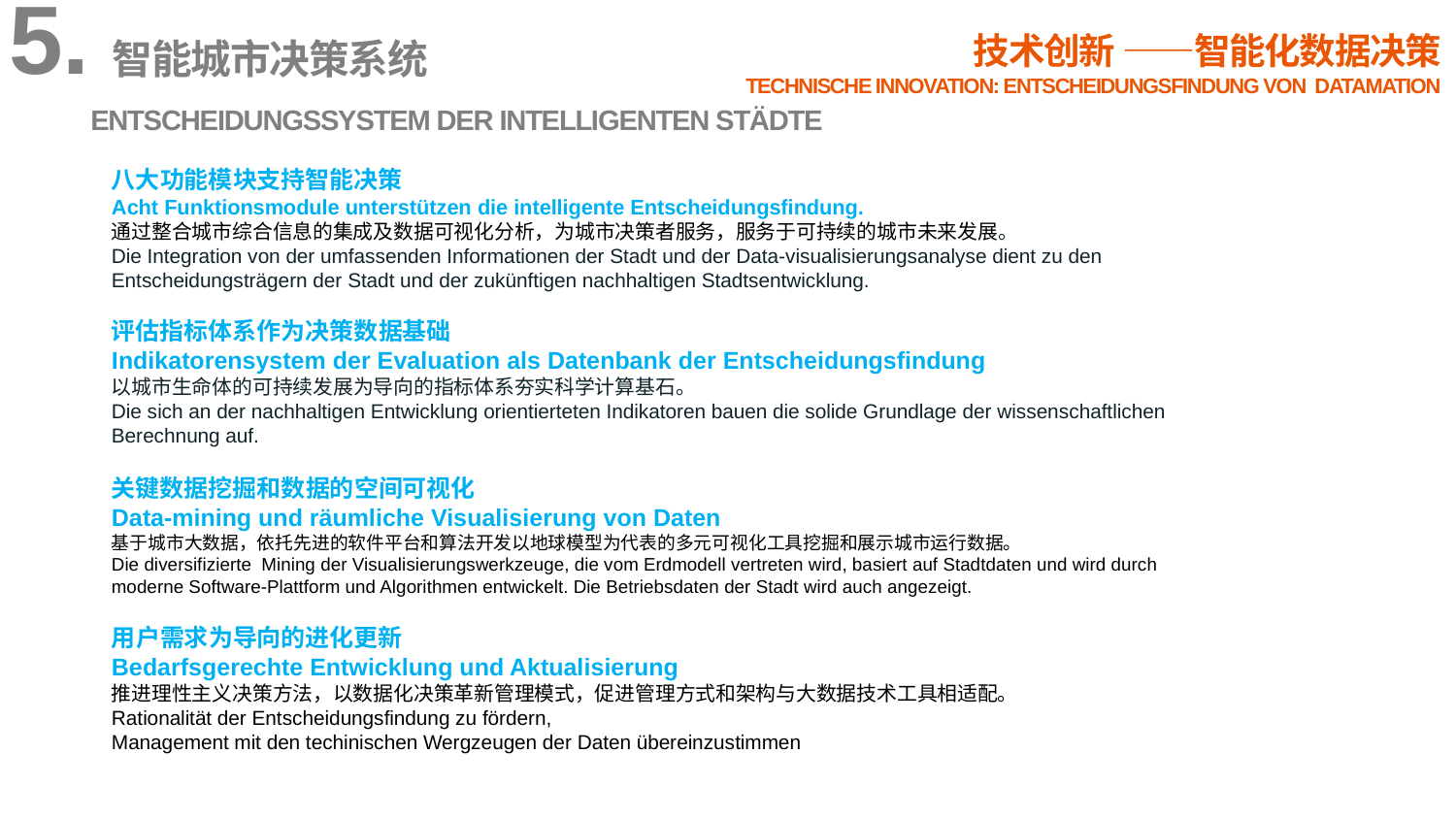

5.智能城市决策系统
        Entscheidungssystem der intelligenten Städte
技术创新 ——智能化数据决策
Technische Innovation: Entscheidungsfindung von  Datamation
八大功能模块支持智能决策
Acht Funktionsmodule unterstützen die intelligente Entscheidungsfindung.
通过整合城市综合信息的集成及数据可视化分析，为城市决策者服务，服务于可持续的城市未来发展。
Die Integration von der umfassenden Informationen der Stadt und der Data-visualisierungsanalyse dient zu den Entscheidungsträgern der Stadt und der zukünftigen nachhaltigen Stadtsentwicklung.

评估指标体系作为决策数据基础
Indikatorensystem der Evaluation als Datenbank der Entscheidungsfindung
以城市生命体的可持续发展为导向的指标体系夯实科学计算基石。
Die sich an der nachhaltigen Entwicklung orientierteten Indikatoren bauen die solide Grundlage der wissenschaftlichen Berechnung auf.

关键数据挖掘和数据的空间可视化
Data-mining und räumliche Visualisierung von Daten
基于城市大数据，依托先进的软件平台和算法开发以地球模型为代表的多元可视化工具挖掘和展示城市运行数据。
Die diversifizierte  Mining der Visualisierungswerkzeuge, die vom Erdmodell vertreten wird, basiert auf Stadtdaten und wird durch moderne Software-Plattform und Algorithmen entwickelt. Die Betriebsdaten der Stadt wird auch angezeigt.

用户需求为导向的进化更新
Bedarfsgerechte Entwicklung und Aktualisierung
推进理性主义决策方法，以数据化决策革新管理模式，促进管理方式和架构与大数据技术工具相适配。
Rationalität der Entscheidungsfindung zu fördern,
Management mit den techinischen Wergzeugen der Daten übereinzustimmen